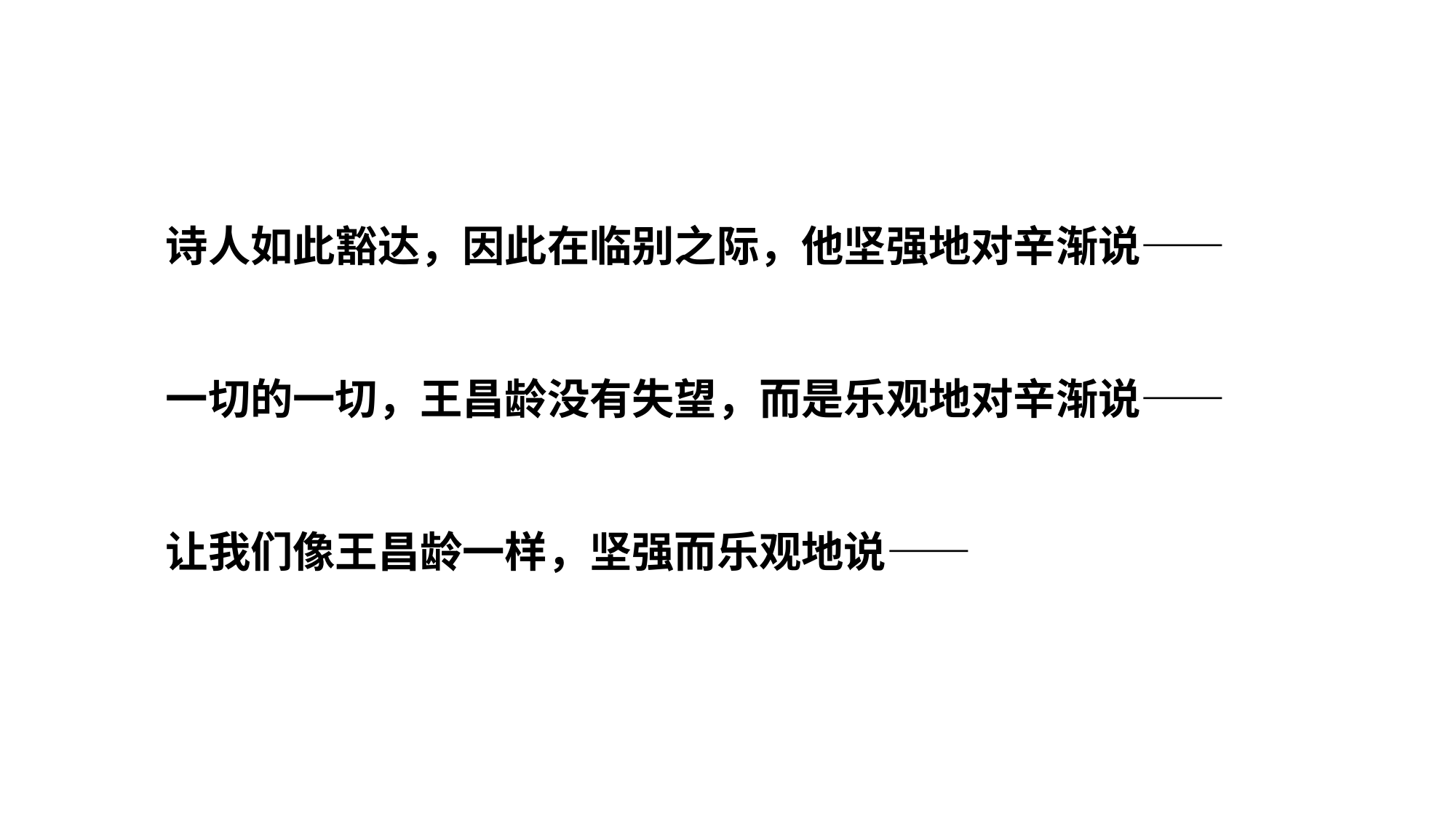

诗人如此豁达，因此在临别之际，他坚强地对辛渐说——

一切的一切，王昌龄没有失望，而是乐观地对辛渐说——

让我们像王昌龄一样，坚强而乐观地说——